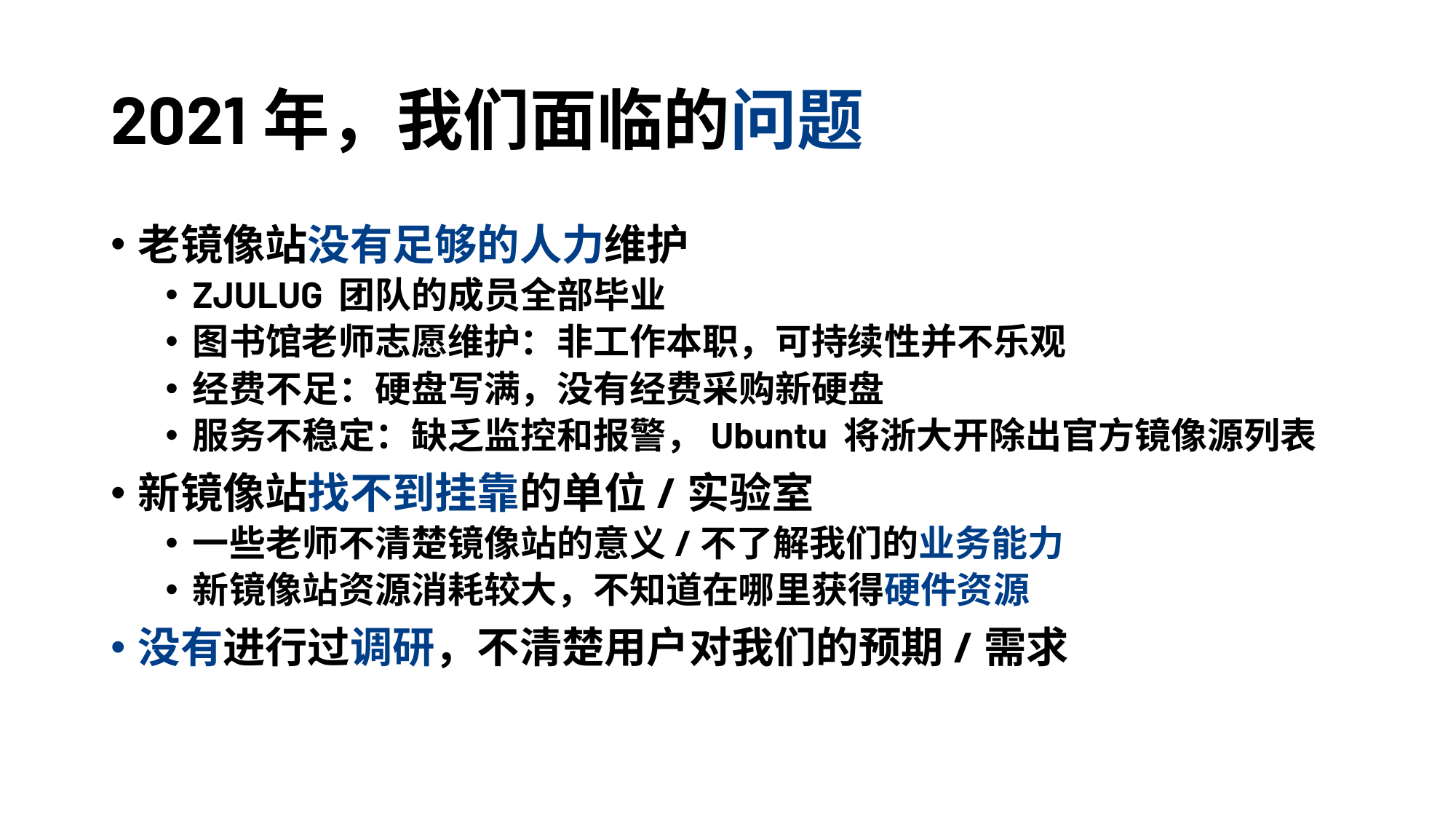

# 2021年，我们面临的问题
老镜像站没有足够的人力维护
ZJULUG 团队的成员全部毕业
图书馆老师志愿维护：非工作本职，可持续性并不乐观
经费不足：硬盘写满，没有经费采购新硬盘
服务不稳定：缺乏监控和报警，Ubuntu 将浙大开除出官方镜像源列表
新镜像站找不到挂靠的单位/实验室
一些老师不清楚镜像站的意义/不了解我们的业务能力
新镜像站资源消耗较大，不知道在哪里获得硬件资源
没有进行过调研，不清楚用户对我们的预期/需求